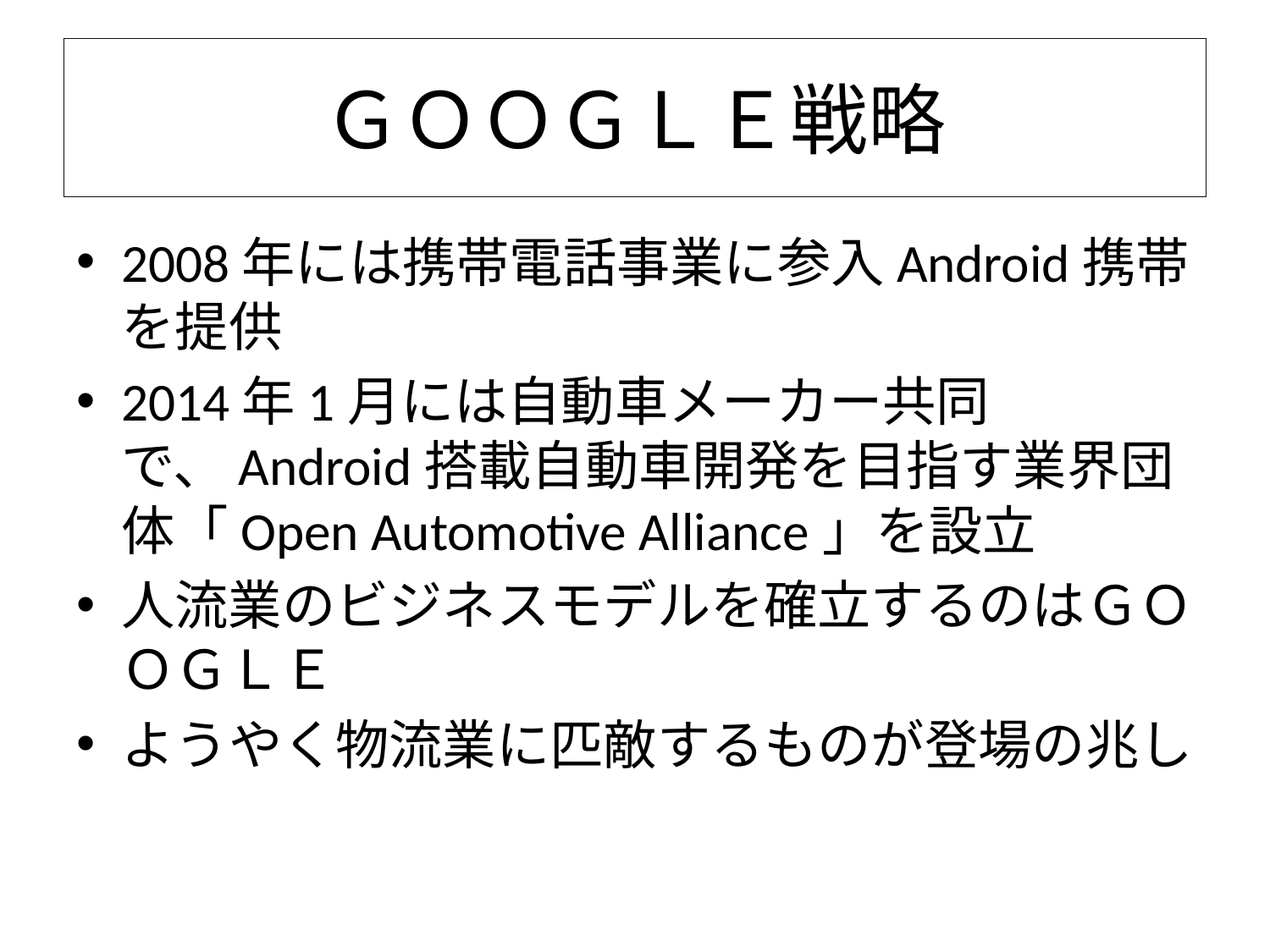

# ＧＯＯＧＬＥ戦略
2008年には携帯電話事業に参入Android携帯を提供
2014年1月には自動車メーカー共同で、Android搭載自動車開発を目指す業界団体「Open Automotive Alliance」を設立
人流業のビジネスモデルを確立するのはＧＯＯＧＬＥ
ようやく物流業に匹敵するものが登場の兆し